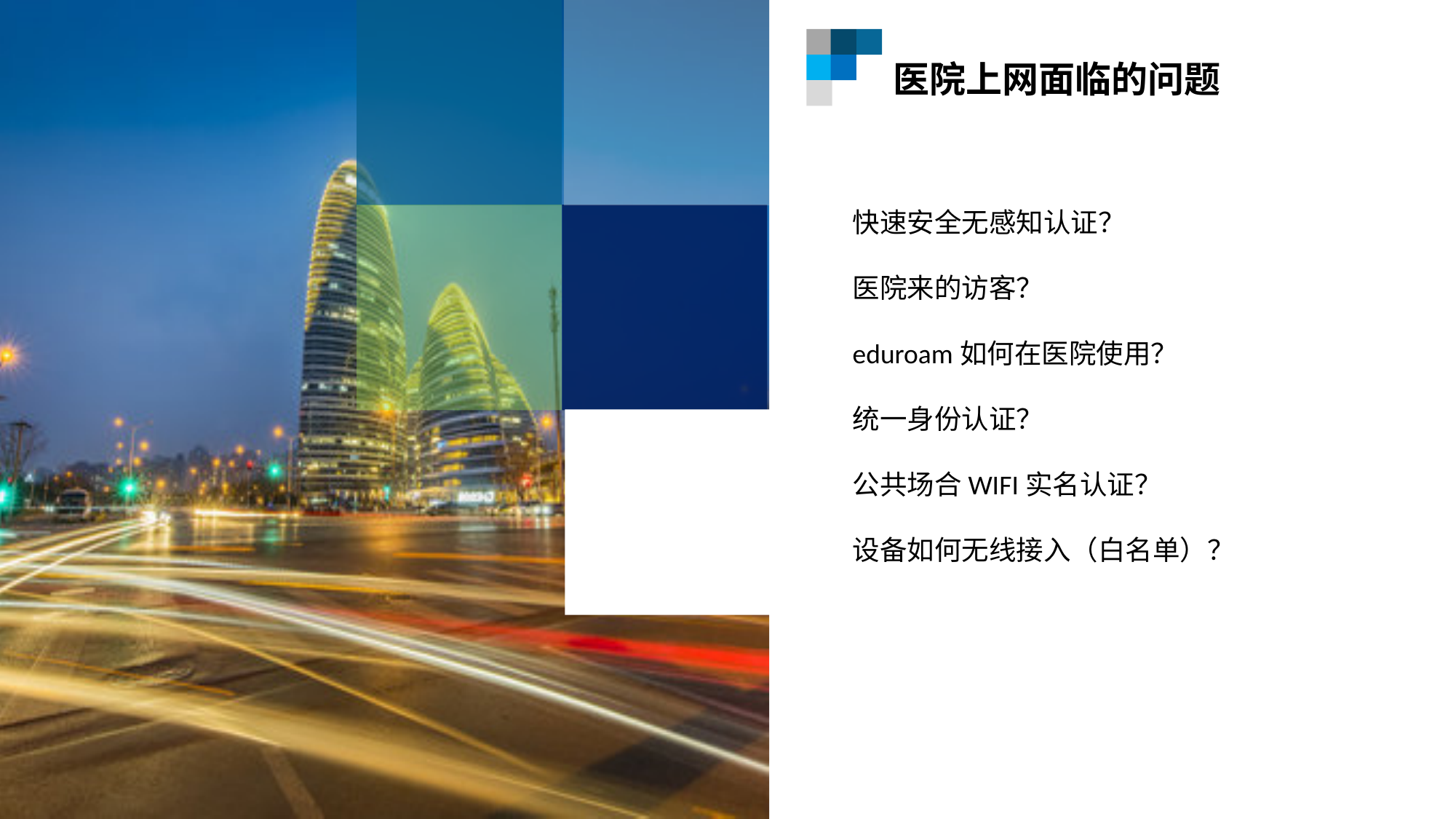

医院上网面临的问题

快速安全无感知认证？

医院来的访客？

eduroam如何在医院使用？

统一身份认证？

公共场合WIFI实名认证？

设备如何无线接入（白名单）？